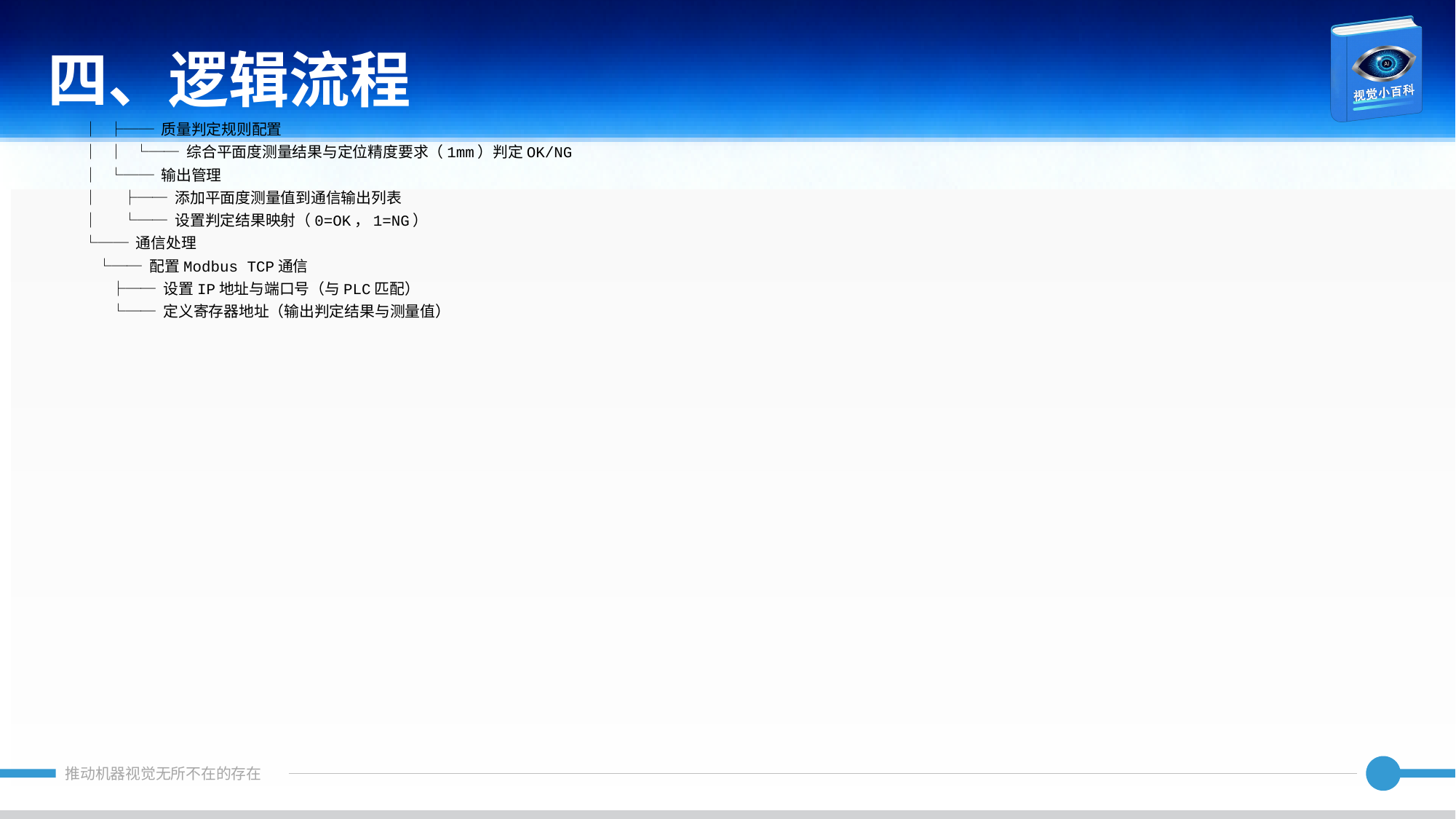

四、逻辑流程

│   ├── 质量判定规则配置
│   │   └── 综合平面度测量结果与定位精度要求（1mm）判定OK/NG
│   └── 输出管理
│       ├── 添加平面度测量值到通信输出列表
│       └── 设置判定结果映射（0=OK，1=NG）
└── 通信处理
    └── 配置Modbus TCP通信
        ├── 设置IP地址与端口号（与PLC匹配）
        └── 定义寄存器地址（输出判定结果与测量值）
10